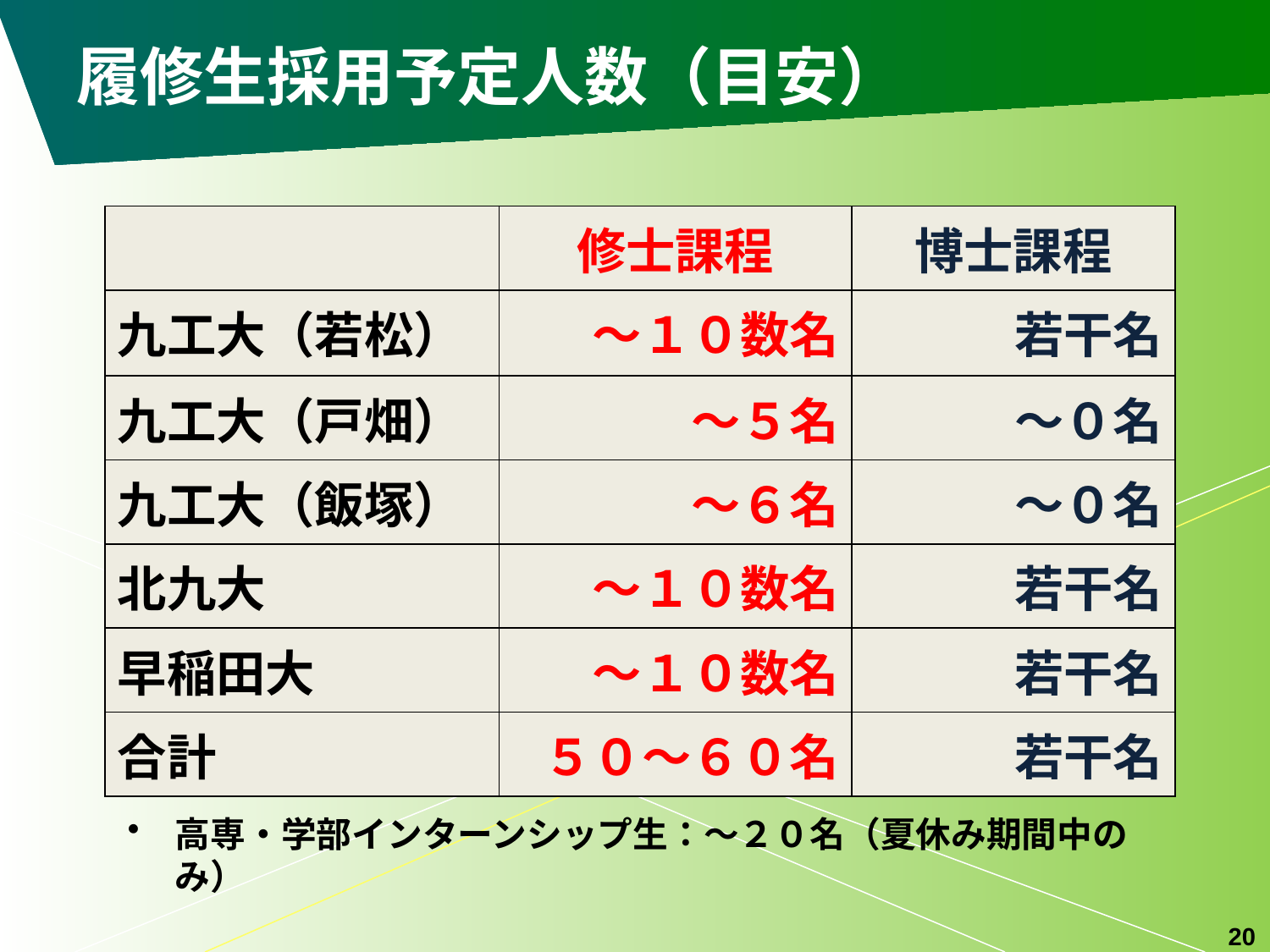

# 履修生採用予定人数（目安）
|  | 修士課程 | 博士課程 |
| --- | --- | --- |
| 九工大（若松） | ～１０数名 | 若干名 |
| 九工大（戸畑） | ～５名 | ～０名 |
| 九工大（飯塚） | ～６名 | ～０名 |
| 北九大 | ～１０数名 | 若干名 |
| 早稲田大 | ～１０数名 | 若干名 |
| 合計 | ５０～６０名 | 若干名 |
高専・学部インターンシップ生：～２０名（夏休み期間中のみ）
20